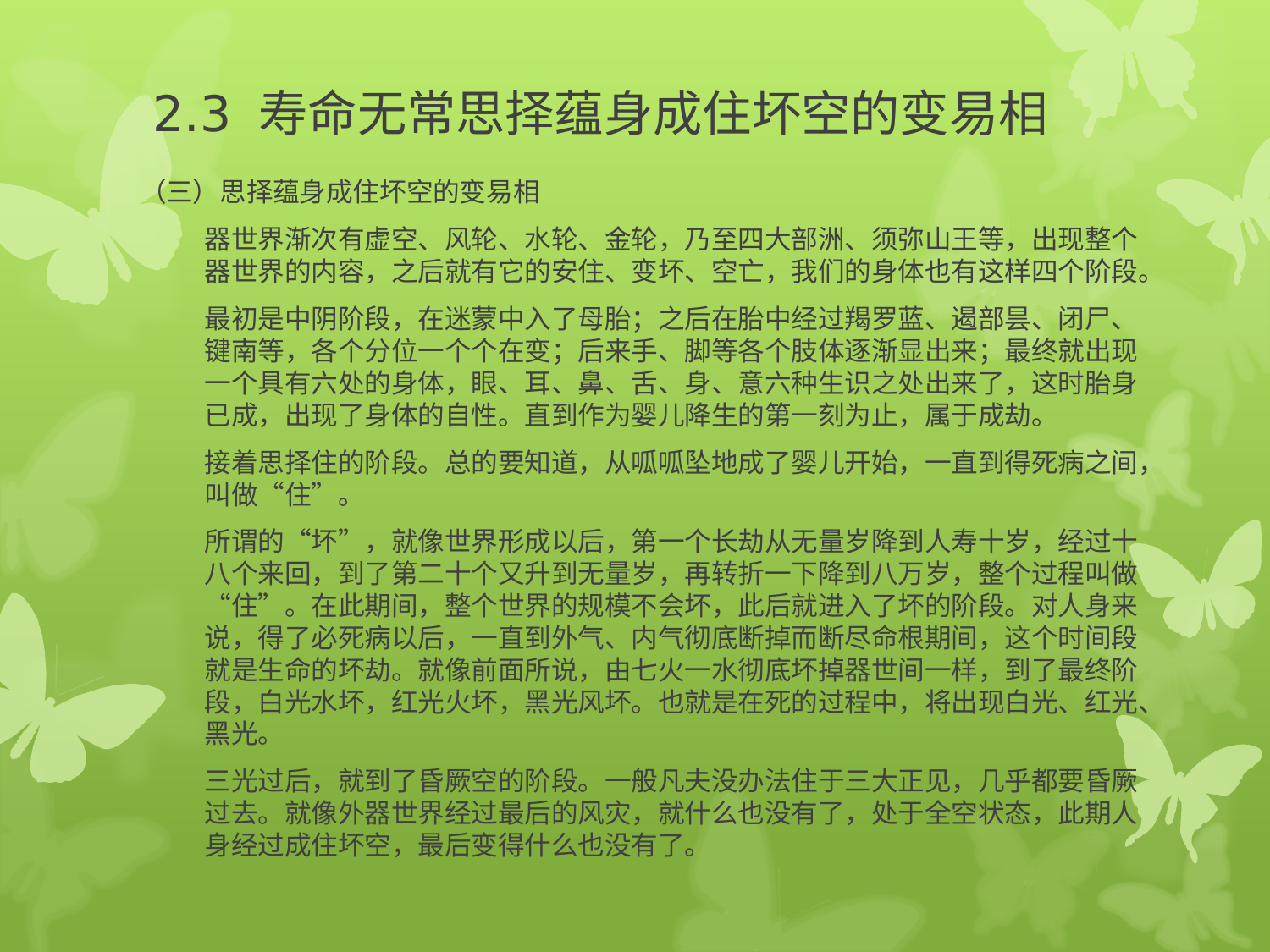

# 2.3 寿命无常思择蕴身成住坏空的变易相
（三）思择蕴身成住坏空的变易相
器世界渐次有虚空、风轮、水轮、金轮，乃至四大部洲、须弥山王等，出现整个器世界的内容，之后就有它的安住、变坏、空亡，我们的身体也有这样四个阶段。
最初是中阴阶段，在迷蒙中入了母胎；之后在胎中经过羯罗蓝、遏部昙、闭尸、键南等，各个分位一个个在变；后来手、脚等各个肢体逐渐显出来；最终就出现一个具有六处的身体，眼、耳、鼻、舌、身、意六种生识之处出来了，这时胎身已成，出现了身体的自性。直到作为婴儿降生的第一刻为止，属于成劫。
接着思择住的阶段。总的要知道，从呱呱坠地成了婴儿开始，一直到得死病之间，叫做“住”。
所谓的“坏”，就像世界形成以后，第一个长劫从无量岁降到人寿十岁，经过十八个来回，到了第二十个又升到无量岁，再转折一下降到八万岁，整个过程叫做“住”。在此期间，整个世界的规模不会坏，此后就进入了坏的阶段。对人身来说，得了必死病以后，一直到外气、内气彻底断掉而断尽命根期间，这个时间段就是生命的坏劫。就像前面所说，由七火一水彻底坏掉器世间一样，到了最终阶段，白光水坏，红光火坏，黑光风坏。也就是在死的过程中，将出现白光、红光、黑光。
三光过后，就到了昏厥空的阶段。一般凡夫没办法住于三大正见，几乎都要昏厥过去。就像外器世界经过最后的风灾，就什么也没有了，处于全空状态，此期人身经过成住坏空，最后变得什么也没有了。